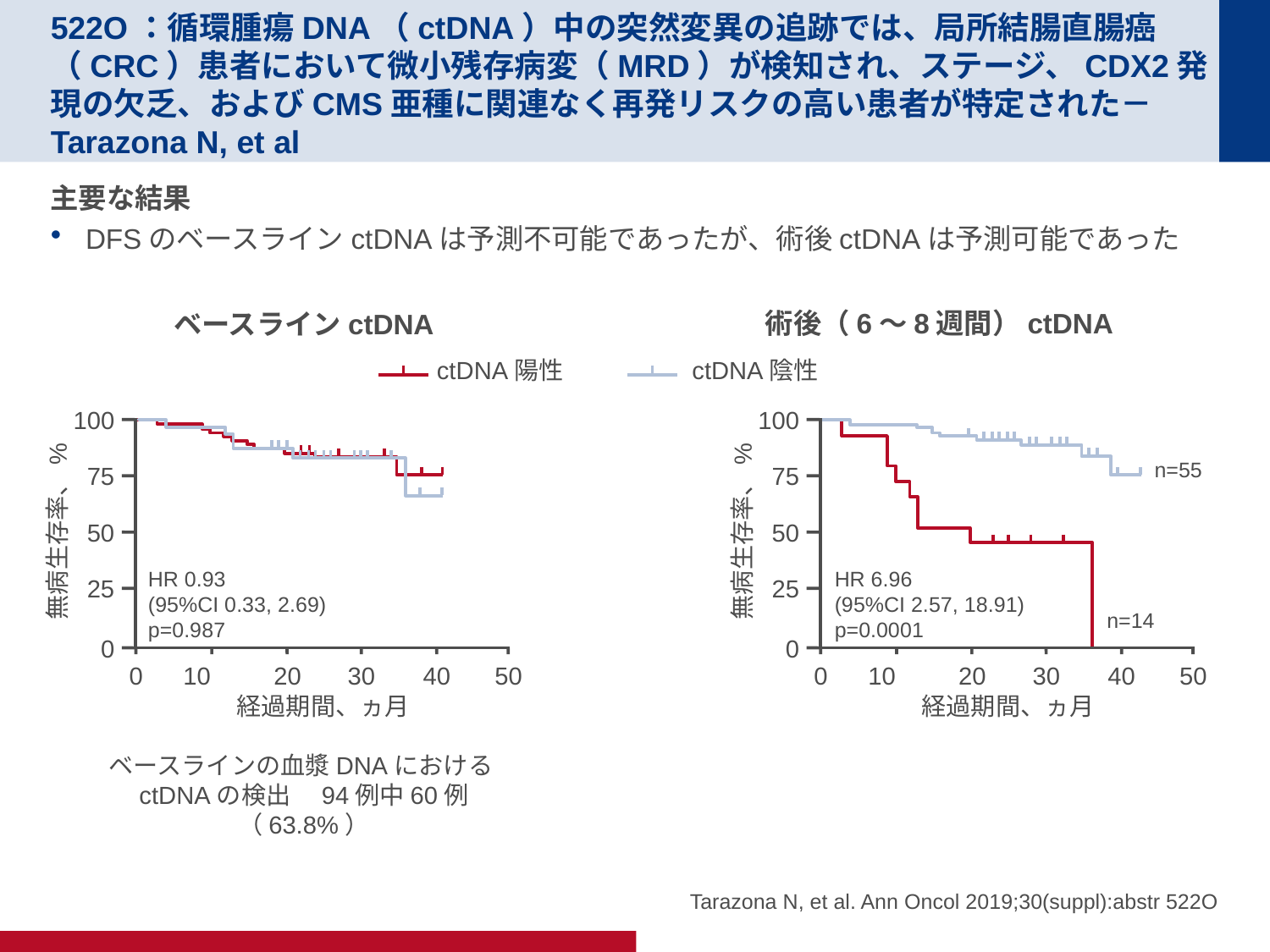

# 522O：循環腫瘍DNA（ctDNA）中の突然変異の追跡では、局所結腸直腸癌（CRC）患者において微小残存病変（MRD）が検知され、ステージ、CDX2発現の欠乏、およびCMS亜種に関連なく再発リスクの高い患者が特定された－Tarazona N, et al
主要な結果
DFSのベースラインctDNAは予測不可能であったが、術後ctDNAは予測可能であった
術後（6～8週間）ctDNA
ベースラインctDNA
ctDNA陽性
ctDNA陰性
100

75

50
無病生存率、%

25

0

50
0

10
20
30
40
経過期間、ヵ月

HR 0.93
(95%CI 0.33, 2.69)
p=0.987
100

75

50
無病生存率、%

25

0

0

10
20
30
40
50
経過期間、ヵ月

n=55
HR 6.96
(95%CI 2.57, 18.91)
p=0.0001
n=14
ベースラインの血漿DNAにおけるctDNAの検出　94例中60例（63.8%）
Tarazona N, et al. Ann Oncol 2019;30(suppl):abstr 522O